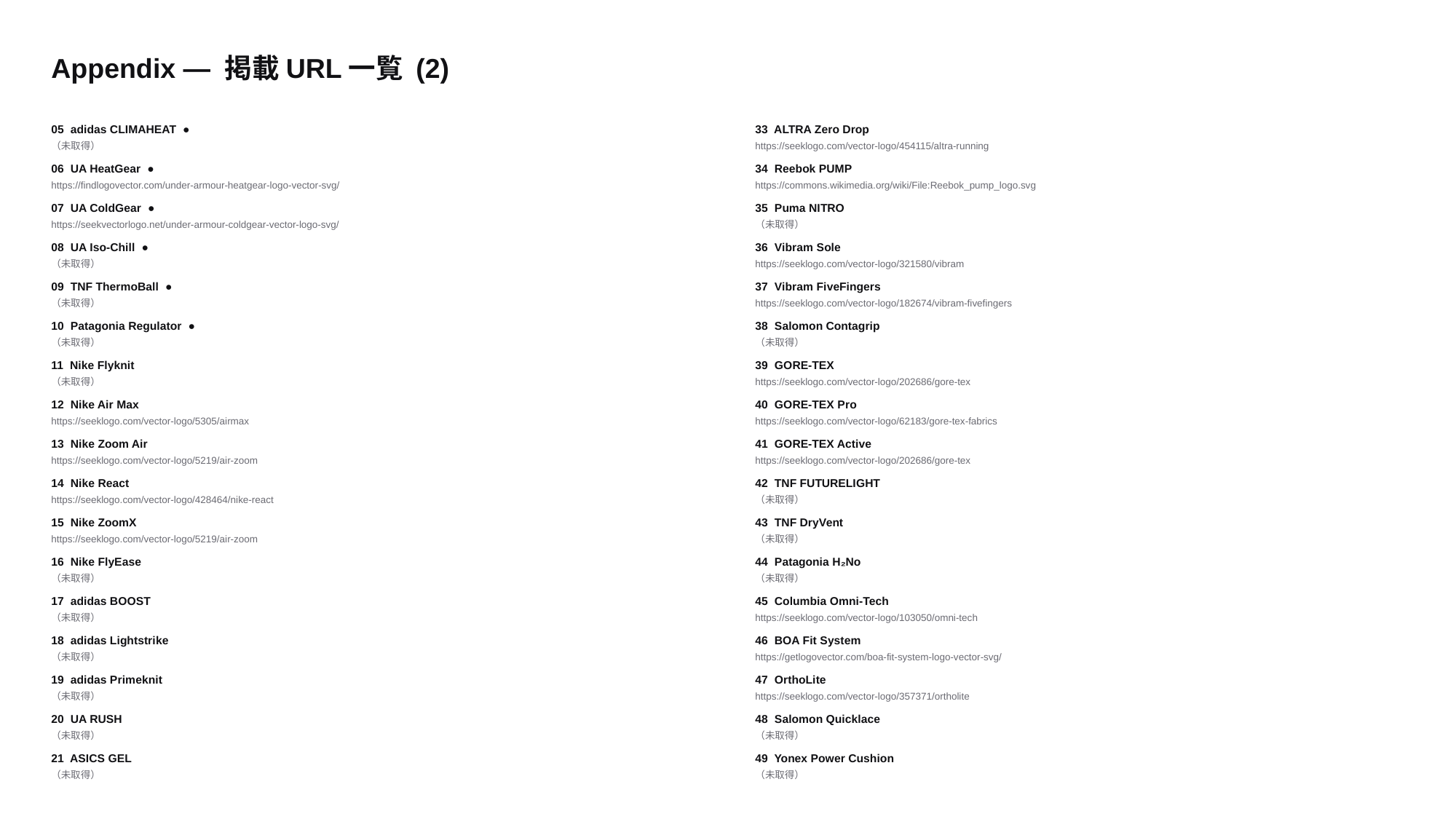

Appendix — 掲載URL一覧 (2)
05  adidas CLIMAHEAT  ●
33  ALTRA Zero Drop
（未取得）
https://seeklogo.com/vector-logo/454115/altra-running
06  UA HeatGear  ●
34  Reebok PUMP
https://findlogovector.com/under-armour-heatgear-logo-vector-svg/
https://commons.wikimedia.org/wiki/File:Reebok_pump_logo.svg
07  UA ColdGear  ●
35  Puma NITRO
https://seekvectorlogo.net/under-armour-coldgear-vector-logo-svg/
（未取得）
08  UA Iso-Chill  ●
36  Vibram Sole
（未取得）
https://seeklogo.com/vector-logo/321580/vibram
09  TNF ThermoBall  ●
37  Vibram FiveFingers
（未取得）
https://seeklogo.com/vector-logo/182674/vibram-fivefingers
10  Patagonia Regulator  ●
38  Salomon Contagrip
（未取得）
（未取得）
11  Nike Flyknit
39  GORE-TEX
（未取得）
https://seeklogo.com/vector-logo/202686/gore-tex
12  Nike Air Max
40  GORE-TEX Pro
https://seeklogo.com/vector-logo/5305/airmax
https://seeklogo.com/vector-logo/62183/gore-tex-fabrics
13  Nike Zoom Air
41  GORE-TEX Active
https://seeklogo.com/vector-logo/5219/air-zoom
https://seeklogo.com/vector-logo/202686/gore-tex
14  Nike React
42  TNF FUTURELIGHT
https://seeklogo.com/vector-logo/428464/nike-react
（未取得）
15  Nike ZoomX
43  TNF DryVent
https://seeklogo.com/vector-logo/5219/air-zoom
（未取得）
16  Nike FlyEase
44  Patagonia H₂No
（未取得）
（未取得）
17  adidas BOOST
45  Columbia Omni-Tech
（未取得）
https://seeklogo.com/vector-logo/103050/omni-tech
18  adidas Lightstrike
46  BOA Fit System
（未取得）
https://getlogovector.com/boa-fit-system-logo-vector-svg/
19  adidas Primeknit
47  OrthoLite
（未取得）
https://seeklogo.com/vector-logo/357371/ortholite
20  UA RUSH
48  Salomon Quicklace
（未取得）
（未取得）
21  ASICS GEL
49  Yonex Power Cushion
（未取得）
（未取得）